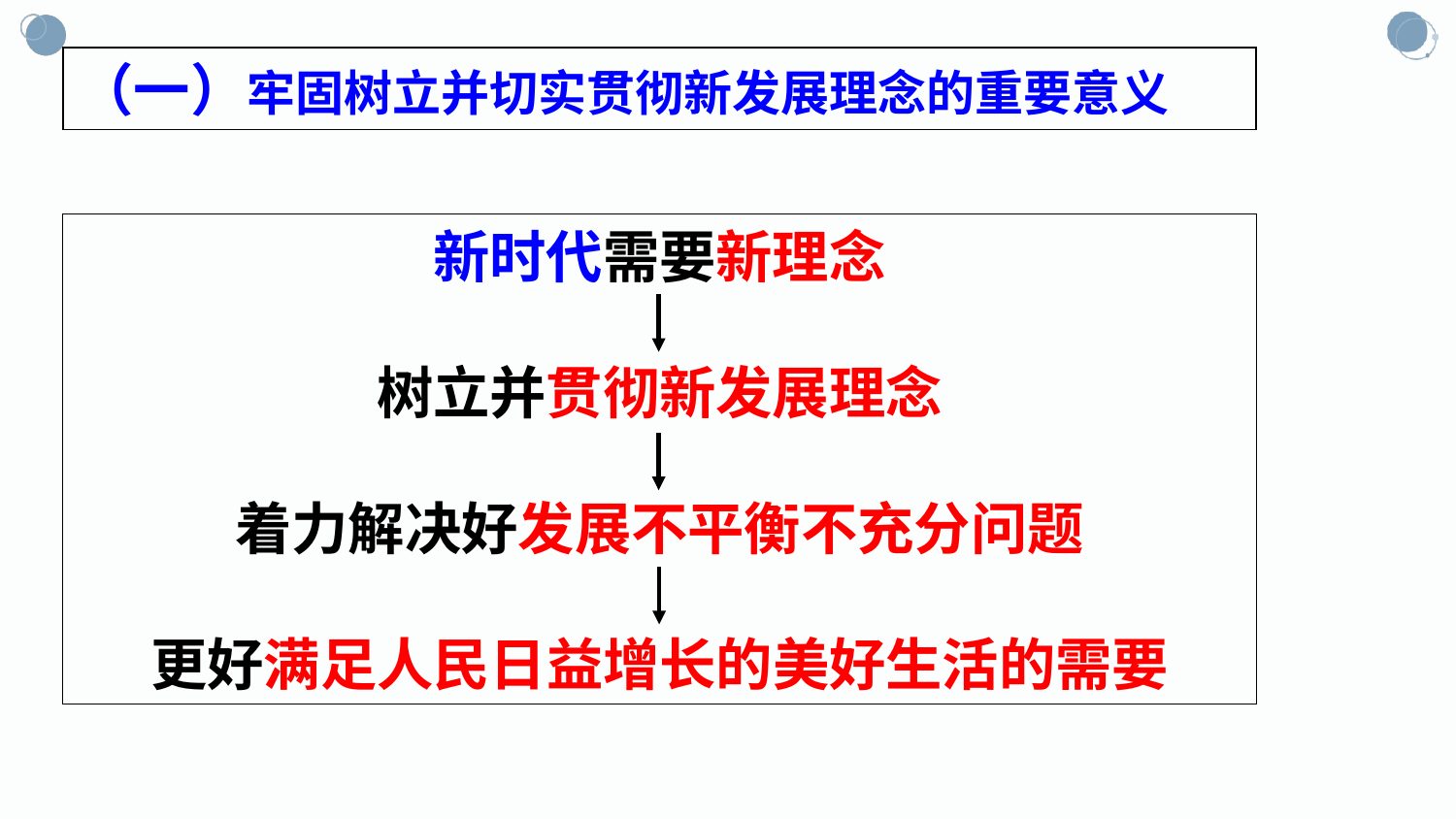

（一）牢固树立并切实贯彻新发展理念的重要意义
新时代需要新理念

树立并贯彻新发展理念

着力解决好发展不平衡不充分问题

更好满足人民日益增长的美好生活的需要